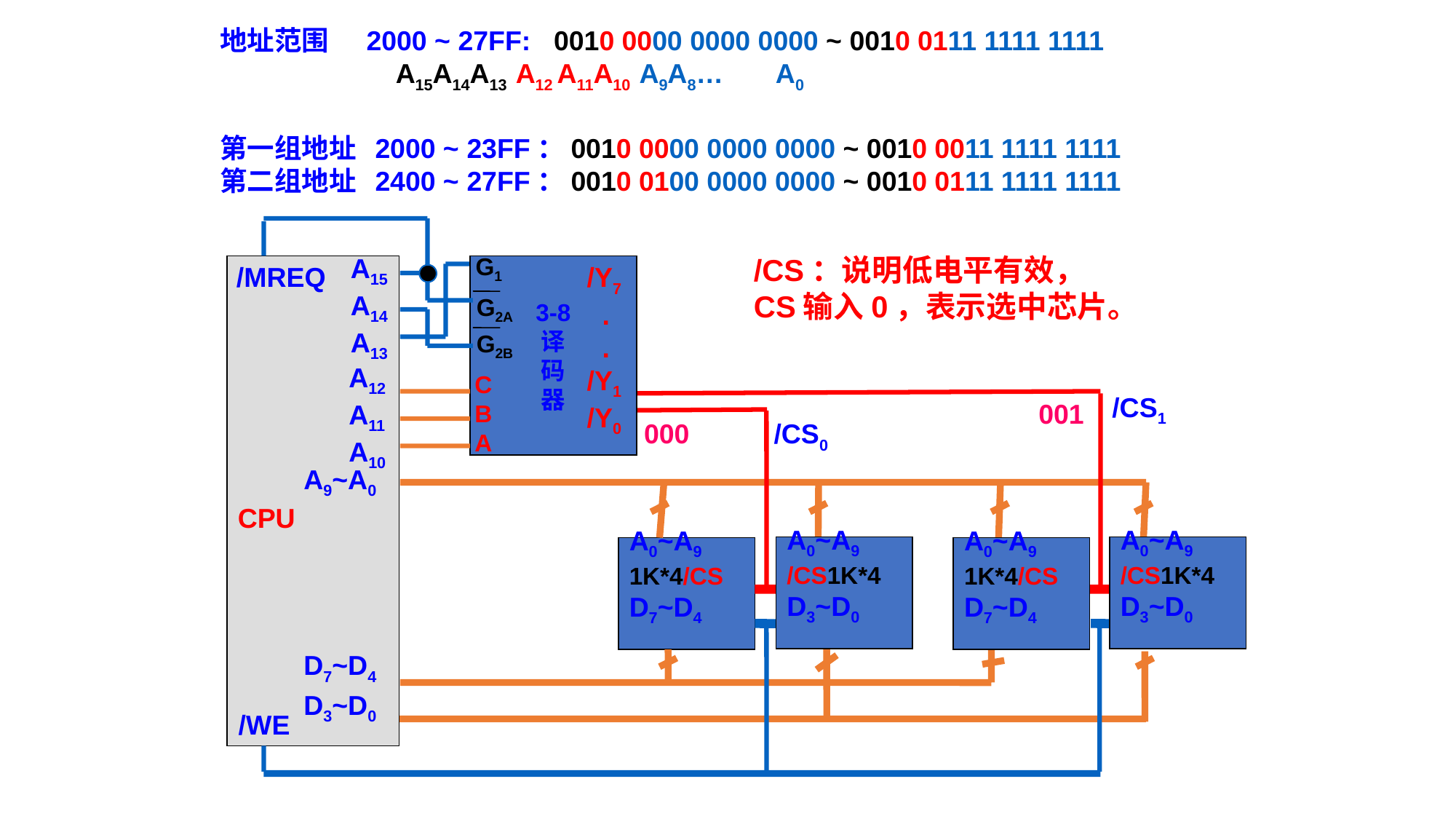

地址范围     2000 ~ 27FF:   0010 0000 0000 0000 ~ 0010 0111 1111 1111
                       A15A14A13  A12 A11A10  A9A8…       A0

第一组地址  2000 ~ 23FF：0010 0000 0000 0000 ~ 0010 0011 1111 1111
第二组地址  2400 ~ 27FF：0010 0100 0000 0000 ~ 0010 0111 1111 1111
2.4、主存储器与CPU的连接

A15
A14
A13
G1
/CS：说明低电平有效，
CS输入0，表示选中芯片。
/MREQ
/Y7
  .
  .
/Y1
/Y0
3-8
译
码
器

CPU

G2A

G2B

A12
A11
A10
C
B
A
/CS1

001

000
/CS0

A9~A0

A0~A9
/CS1K*4
D3~D0

A0~A9
/CS1K*4
D3~D0

A0~A9
1K*4/CS
D7~D4

A0~A9
1K*4/CS
D7~D4

D7~D4

D3~D0

/WE